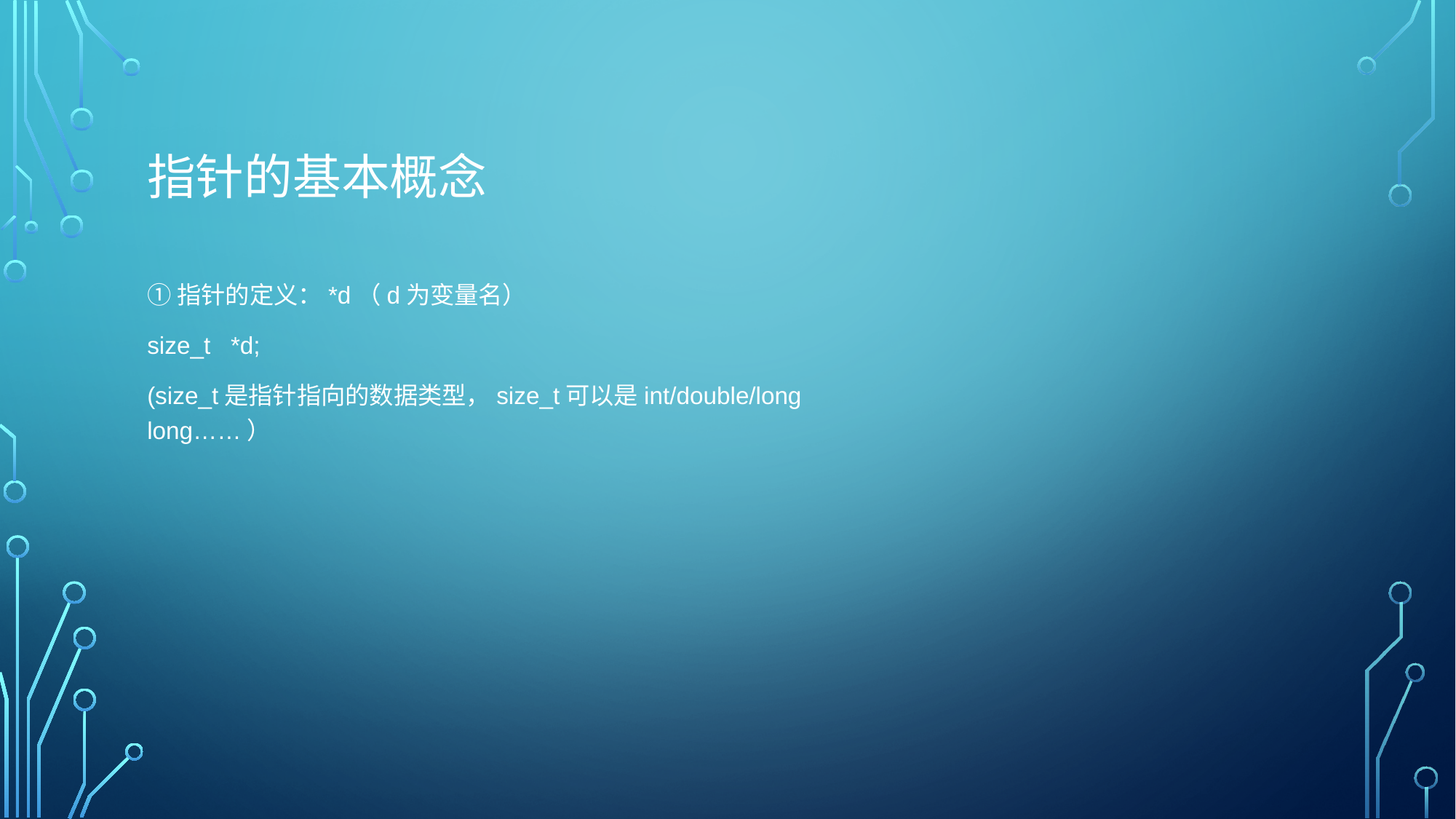

# 指针的基本概念
①指针的定义：*d（d为变量名）
size_t   *d;
(size_t是指针指向的数据类型，size_t可以是int/double/long long……）